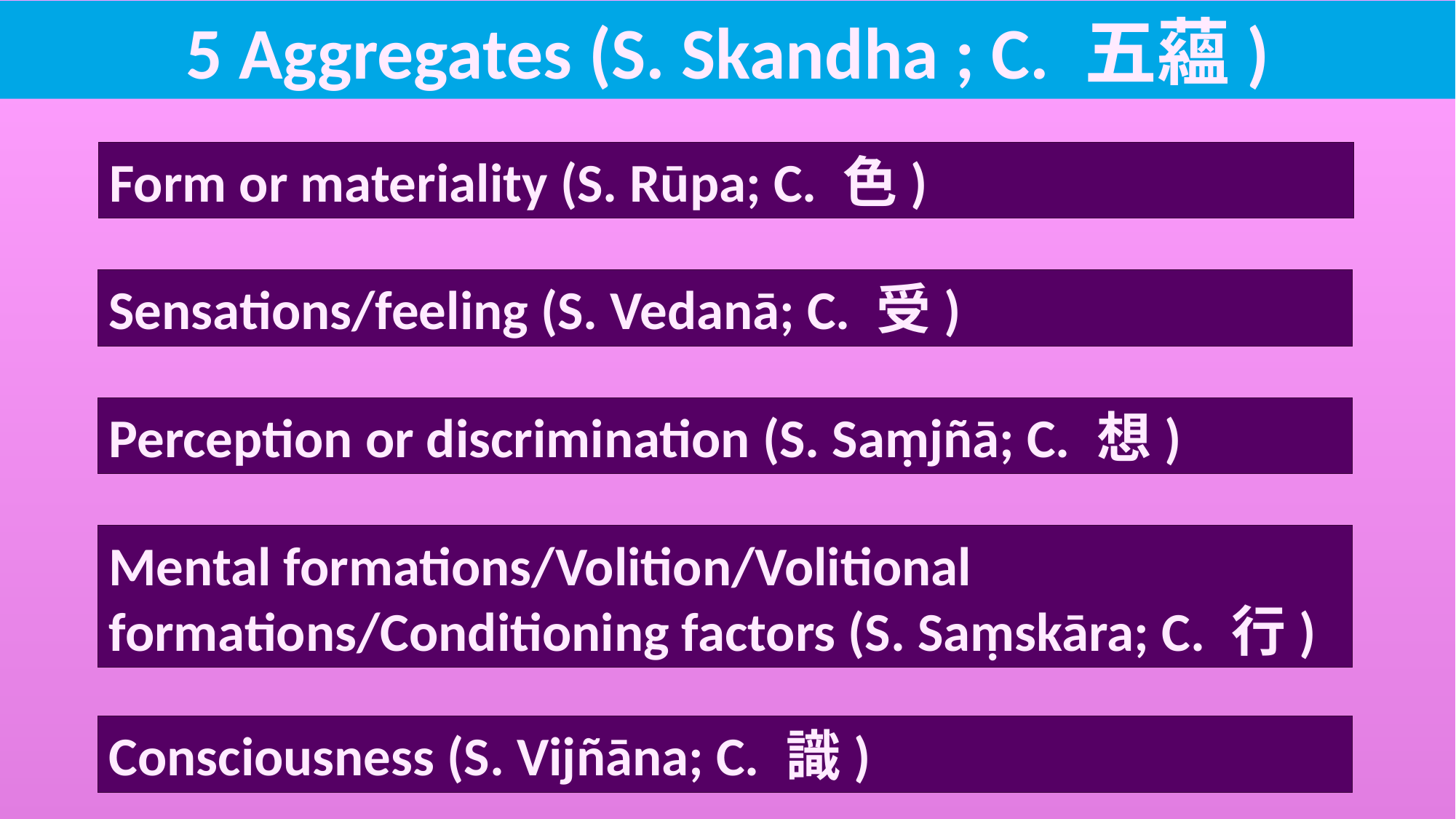

5 Aggregates (S. Skandha ; C. 五蘊)
Form or materiality (S. Rūpa; C. 色)
Sensations/feeling (S. Vedanā; C. 受)
Perception or discrimination (S. Saṃjñā; C. 想)
Mental formations/Volition/Volitional formations/Conditioning factors (S. Saṃskāra; C. 行)
Consciousness (S. Vijñāna; C. 識)